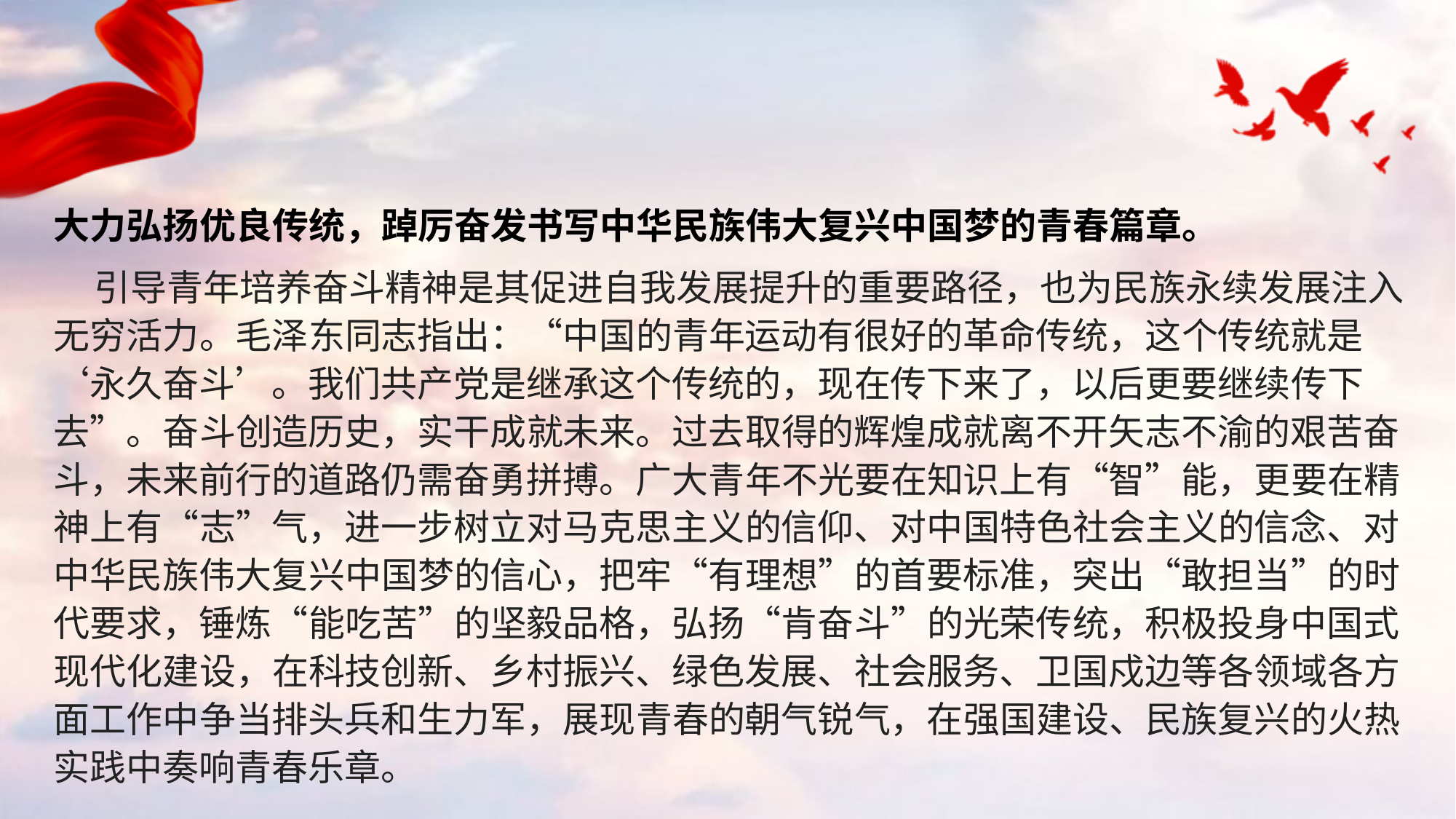

#
大力弘扬优良传统，踔厉奋发书写中华民族伟大复兴中国梦的青春篇章。
    引导青年培养奋斗精神是其促进自我发展提升的重要路径，也为民族永续发展注入无穷活力。毛泽东同志指出：“中国的青年运动有很好的革命传统，这个传统就是‘永久奋斗’。我们共产党是继承这个传统的，现在传下来了，以后更要继续传下去”。奋斗创造历史，实干成就未来。过去取得的辉煌成就离不开矢志不渝的艰苦奋斗，未来前行的道路仍需奋勇拼搏。广大青年不光要在知识上有“智”能，更要在精神上有“志”气，进一步树立对马克思主义的信仰、对中国特色社会主义的信念、对中华民族伟大复兴中国梦的信心，把牢“有理想”的首要标准，突出“敢担当”的时代要求，锤炼“能吃苦”的坚毅品格，弘扬“肯奋斗”的光荣传统，积极投身中国式现代化建设，在科技创新、乡村振兴、绿色发展、社会服务、卫国戍边等各领域各方面工作中争当排头兵和生力军，展现青春的朝气锐气，在强国建设、民族复兴的火热实践中奏响青春乐章。